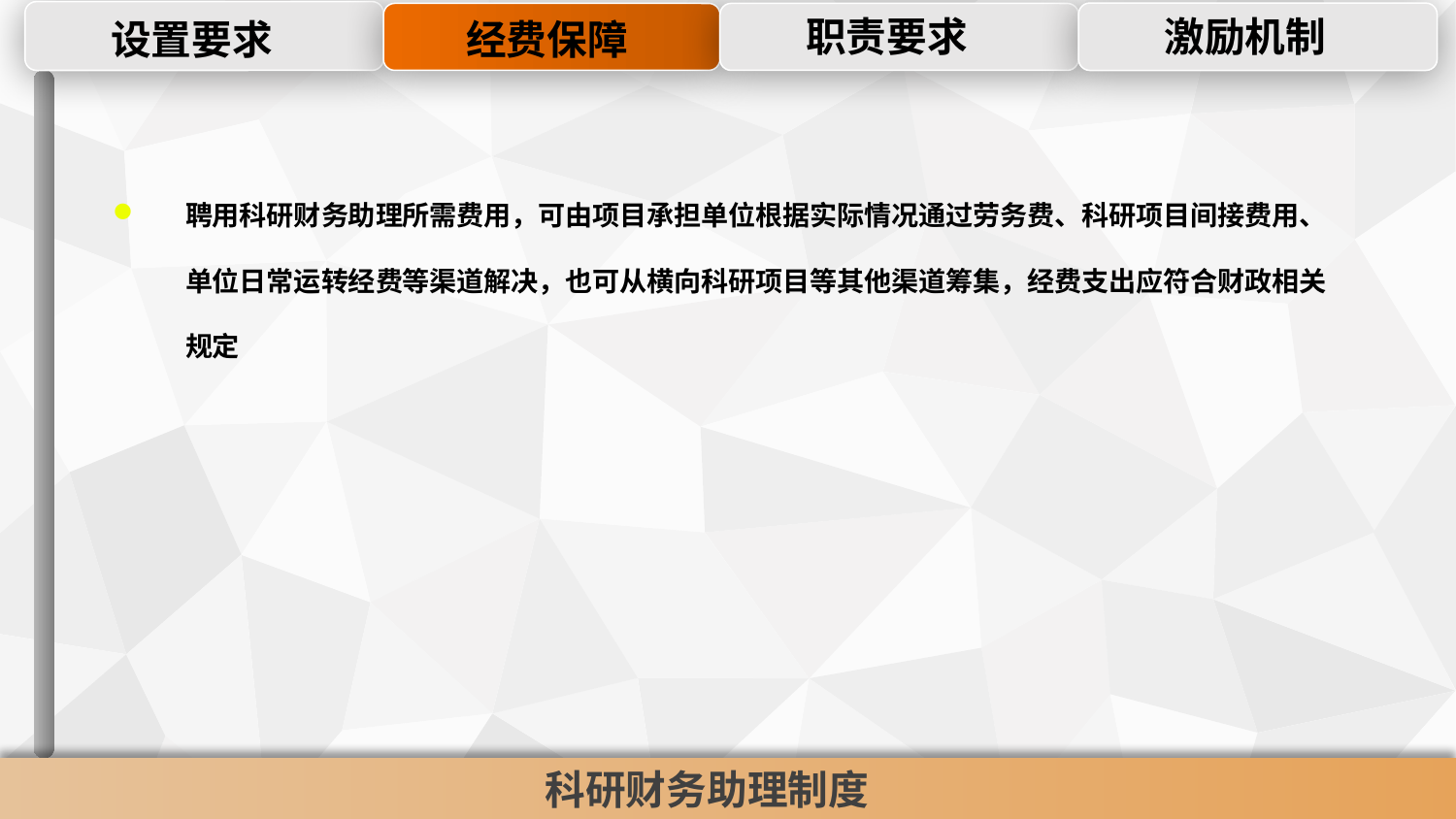

激励机制
职责要求
设置要求
经费保障

聘用科研财务助理所需费用，可由项目承担单位根据实际情况通过劳务费、科研项目间接费用、单位日常运转经费等渠道解决，也可从横向科研项目等其他渠道筹集，经费支出应符合财政相关规定
科研财务助理制度